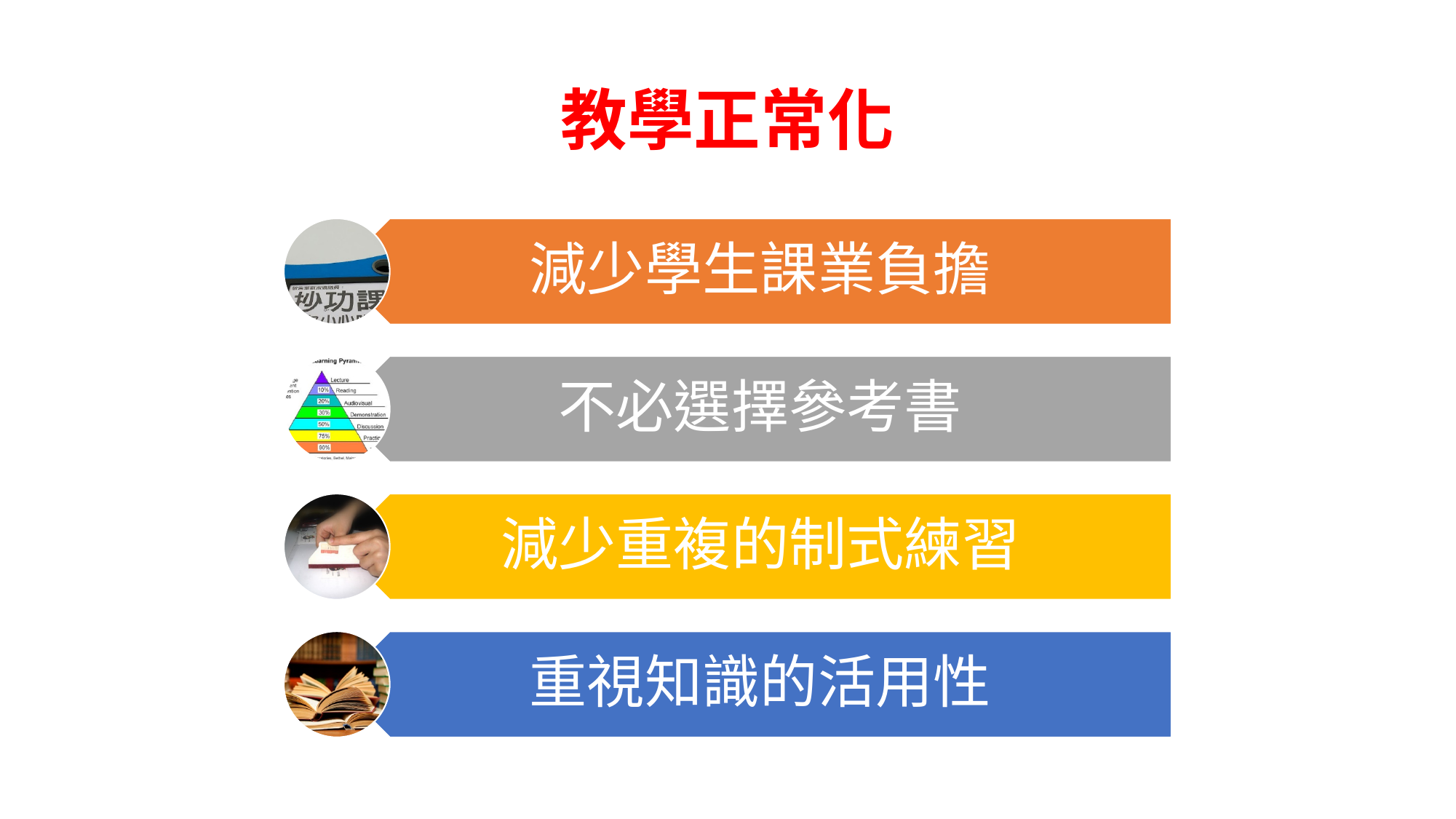

# 教學正常化
減少學生課業負擔
不必選擇參考書
減少重複的制式練習
重視知識的活用性